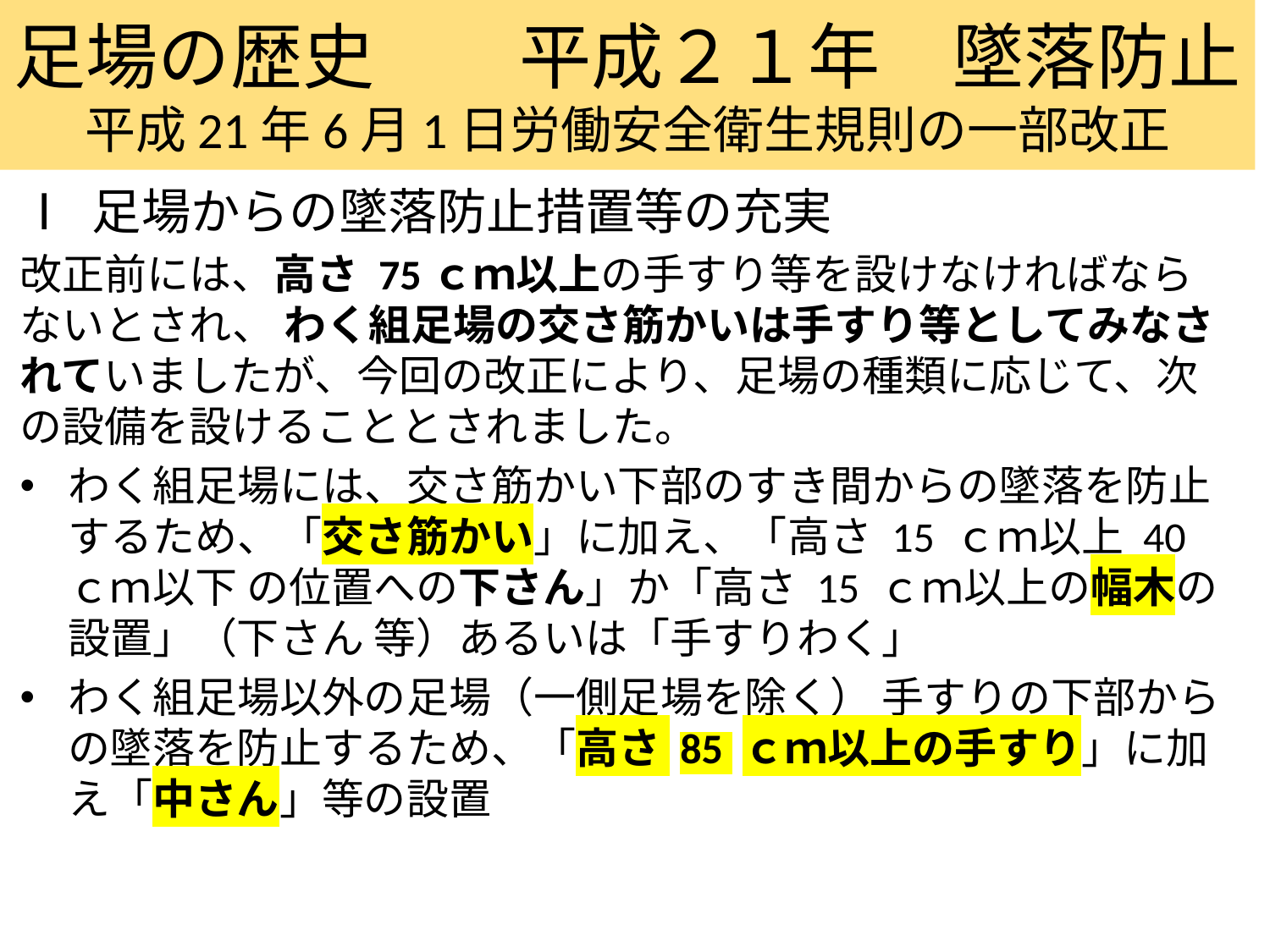

# 足場の歴史　　平成２１年　墜落防止 平成21年6月1日労働安全衛生規則の一部改正
Ⅰ 足場からの墜落防止措置等の充実
改正前には、高さ 75ｃｍ以上の手すり等を設けなければならないとされ、 わく組足場の交さ筋かいは手すり等としてみなされていましたが、今回の改正により、足場の種類に応じて、次の設備を設けることとされました。
わく組足場には、交さ筋かい下部のすき間からの墜落を防止するため、「交さ筋かい」に加え、「高さ 15 ｃｍ以上 40 ｃｍ以下 の位置への下さん」か「高さ 15 ｃｍ以上の幅木の設置」（下さん 等）あるいは「手すりわく」
わく組足場以外の足場（一側足場を除く） 手すりの下部からの墜落を防止するため、「高さ 85 ｃｍ以上の手すり」に加え「中さん」等の設置